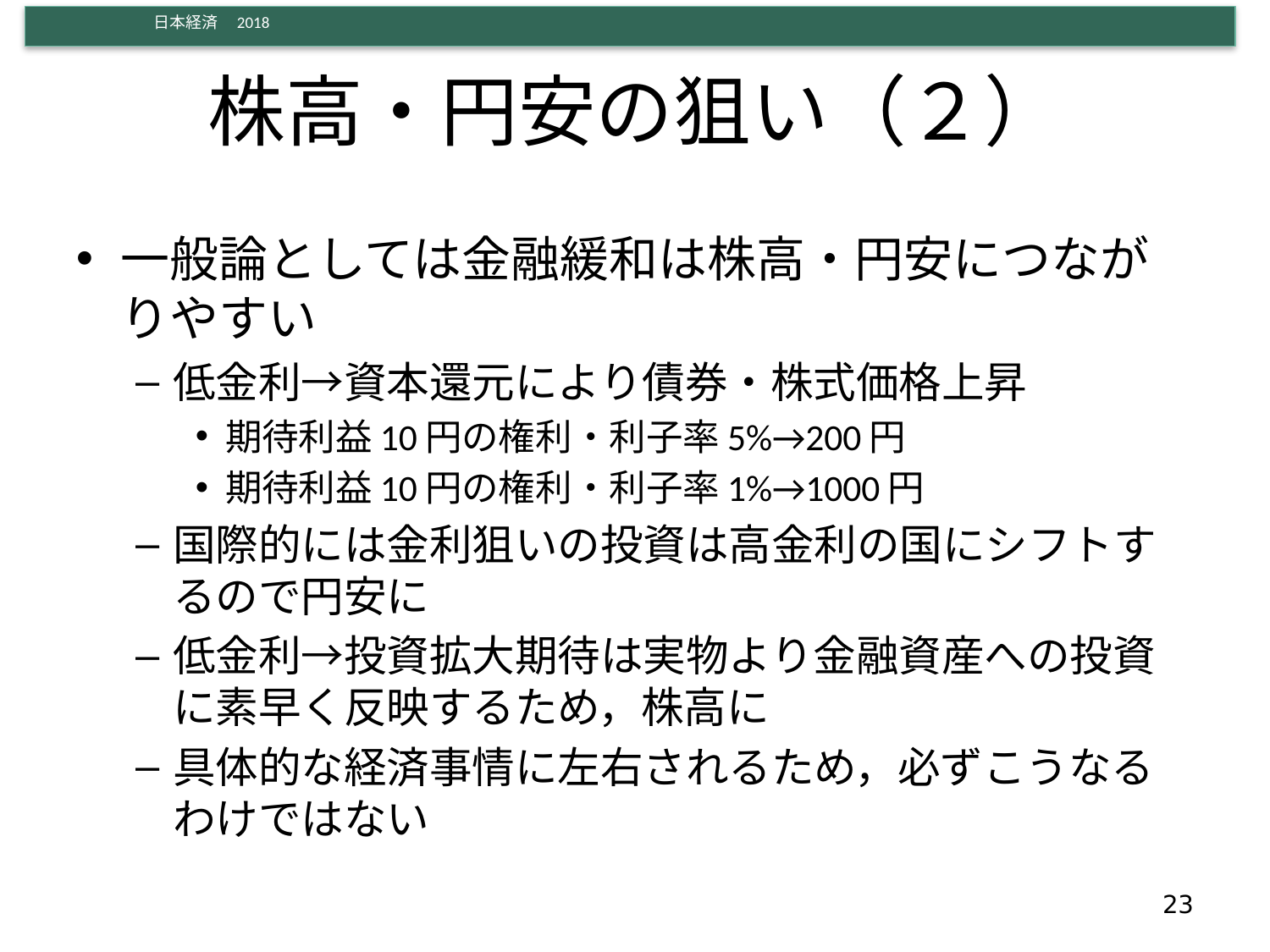

# 株高・円安の狙い（２）
一般論としては金融緩和は株高・円安につながりやすい
低金利→資本還元により債券・株式価格上昇
期待利益10円の権利・利子率5%→200円
期待利益10円の権利・利子率1%→1000円
国際的には金利狙いの投資は高金利の国にシフトするので円安に
低金利→投資拡大期待は実物より金融資産への投資に素早く反映するため，株高に
具体的な経済事情に左右されるため，必ずこうなるわけではない

23